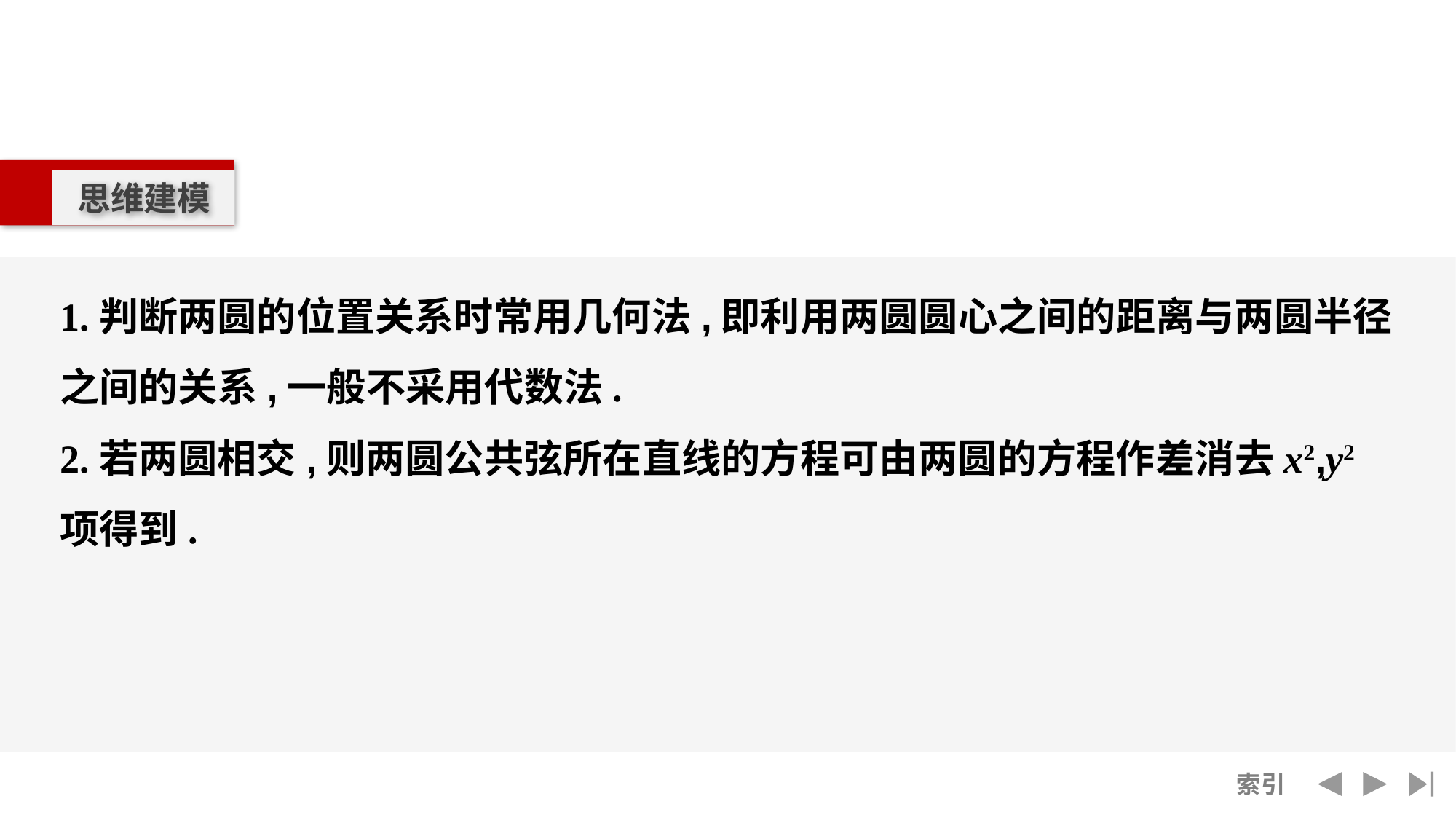

思维建模

1.判断两圆的位置关系时常用几何法,即利用两圆圆心之间的距离与两圆半径之间的关系,一般不采用代数法.
2.若两圆相交,则两圆公共弦所在直线的方程可由两圆的方程作差消去x2,y2项得到.